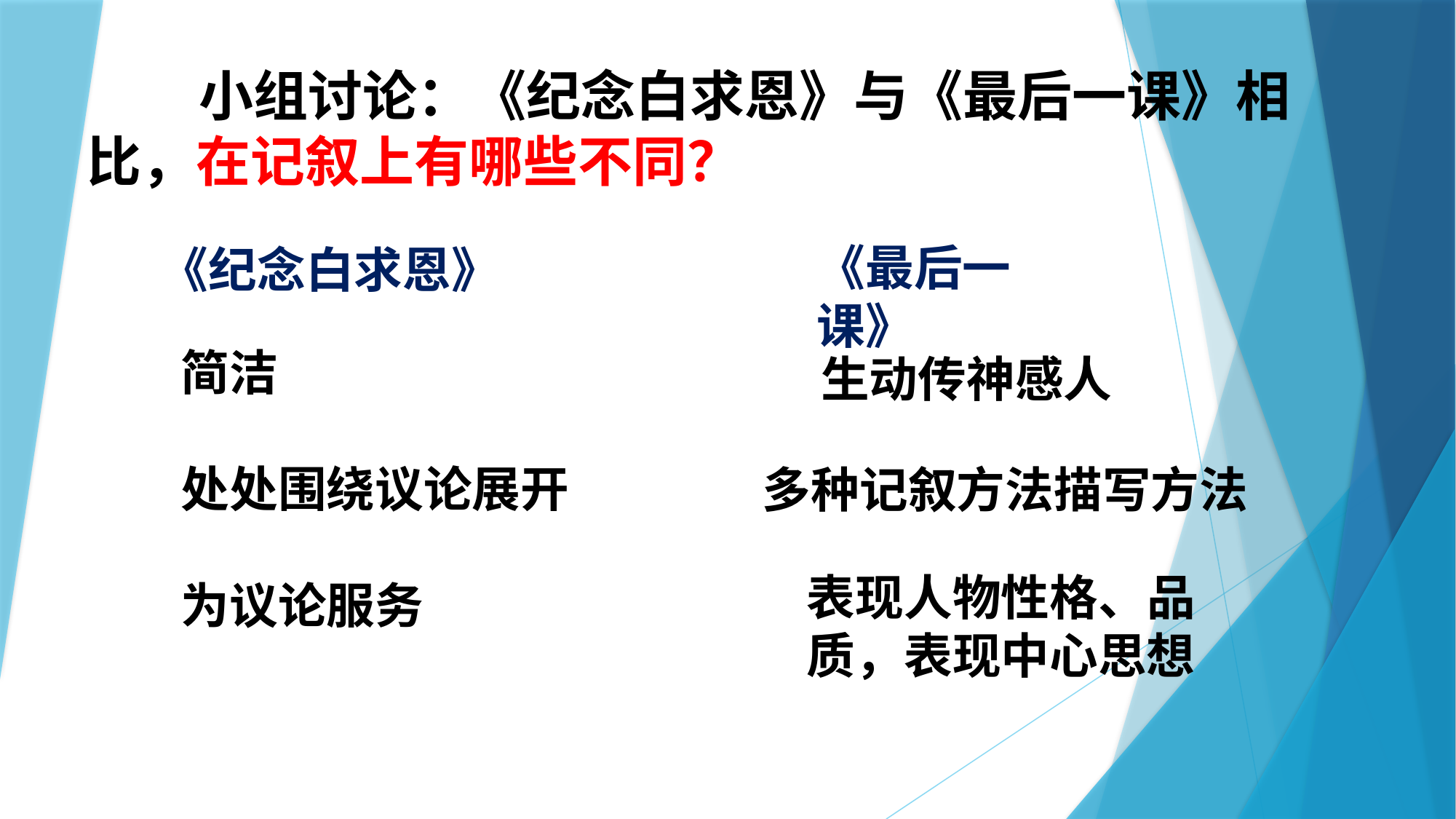

小组讨论：《纪念白求恩》与《最后一课》相比，在记叙上有哪些不同？

《最后一课》
《纪念白求恩》
#
简洁

处处围绕议论展开

为议论服务
生动传神感人
多种记叙方法描写方法

表现人物性格、品质，表现中心思想